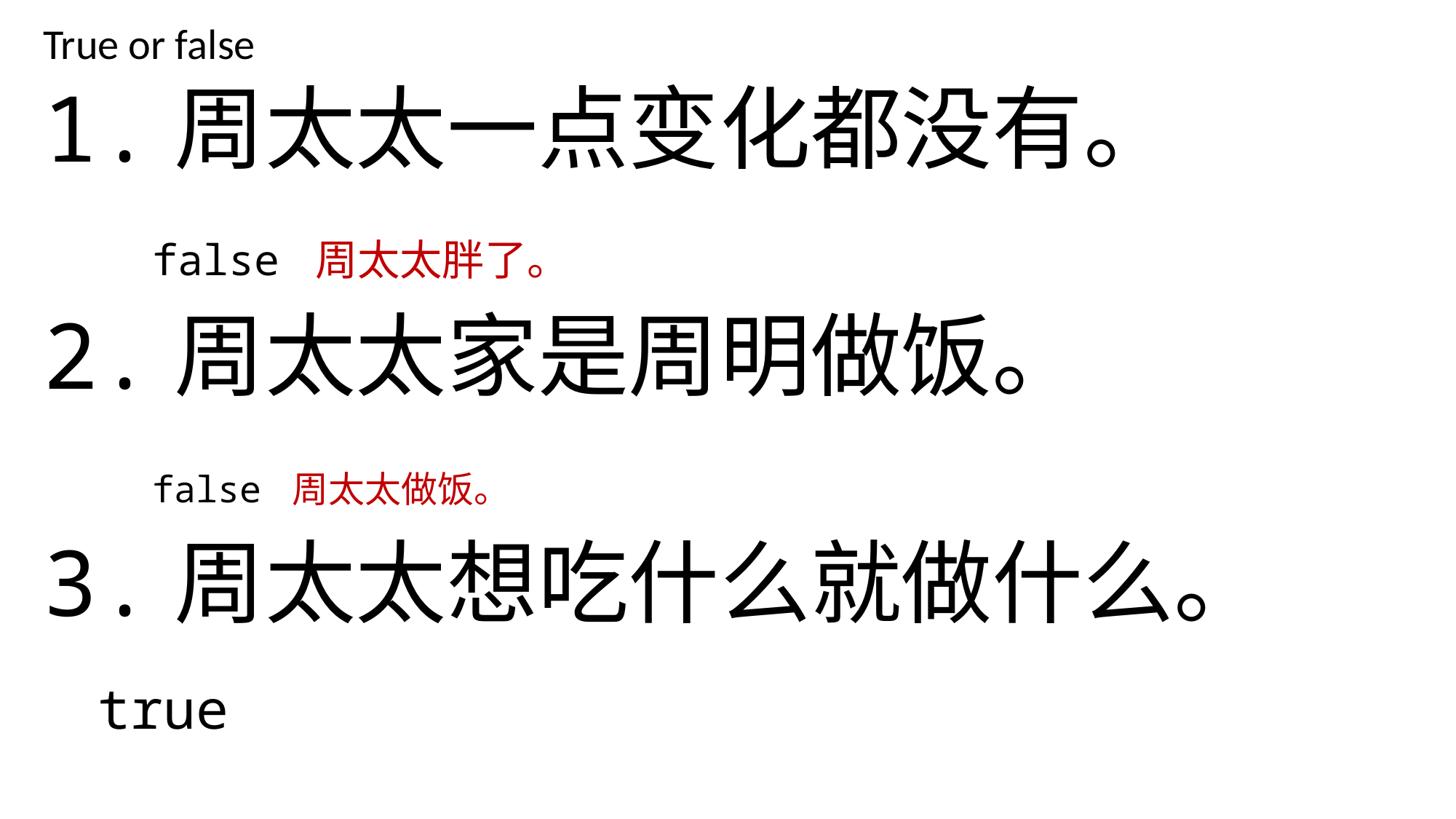

True or false
1.周太太一点变化都没有。
  false 周太太胖了。
2.周太太家是周明做饭。
  false 周太太做饭。
3.周太太想吃什么就做什么。
 true